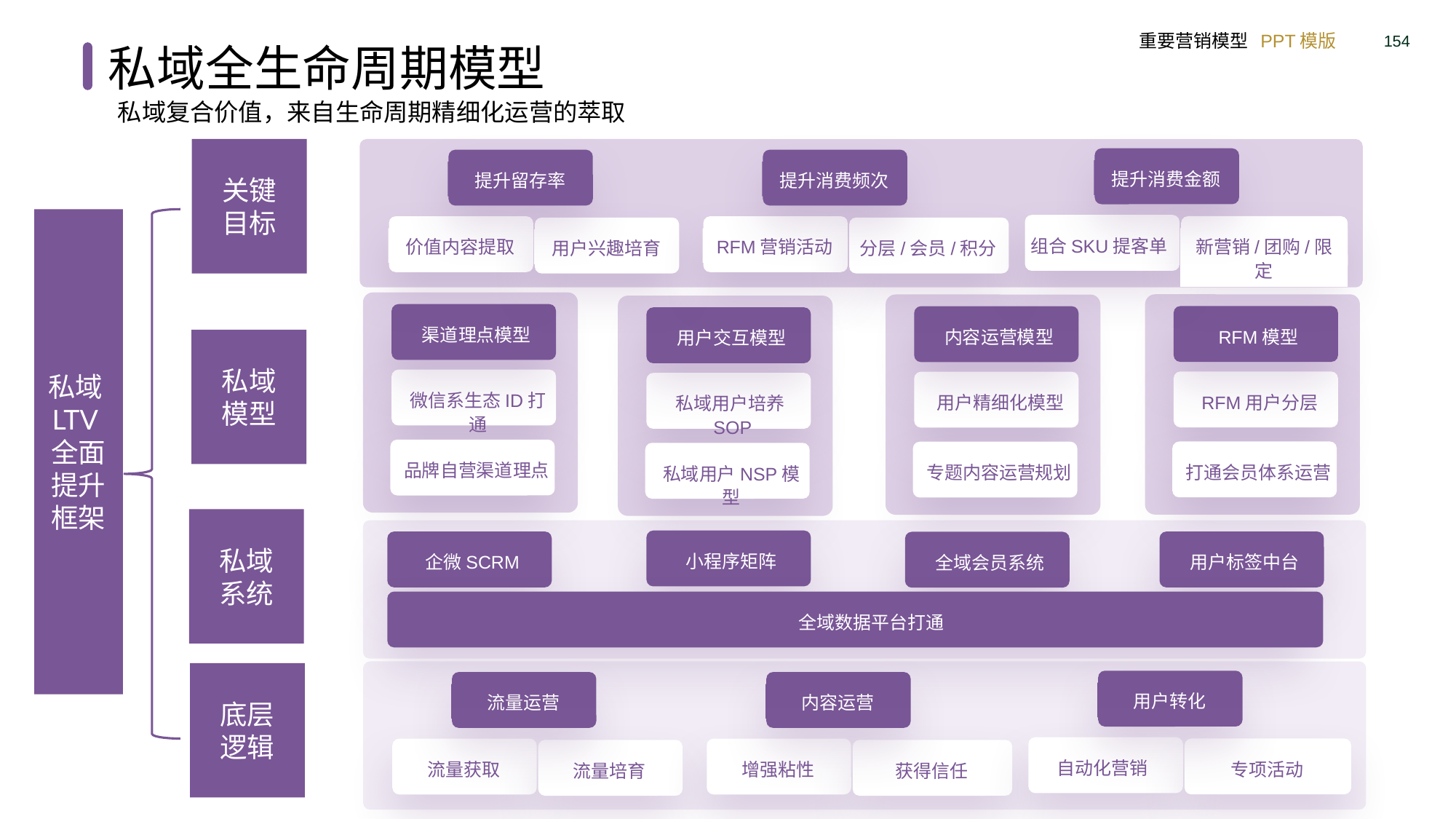

154
私域全生命周期模型
私域复合价值，来自生命周期精细化运营的萃取
关键
目标

提升消费金额

提升留存率

提升消费频次
私域LTV全面提升框架

组合SKU提客单

新营销/团购/限定

价值内容提取

RFM营销活动

用户兴趣培育

分层/会员/积分

渠道理点模型

RFM模型

内容运营模型

用户交互模型
私域
模型

微信系生态ID打通

RFM用户分层

用户精细化模型

私域用户培养SOP

品牌自营渠道理点

打通会员体系运营

专题内容运营规划

私域用户NSP模型
私域
系统

小程序矩阵

企微SCRM

用户标签中台

全域会员系统

全域数据平台打通

底层
逻辑

用户转化

流量运营

内容运营

自动化营销

专项活动

流量获取

增强粘性

流量培育

获得信任